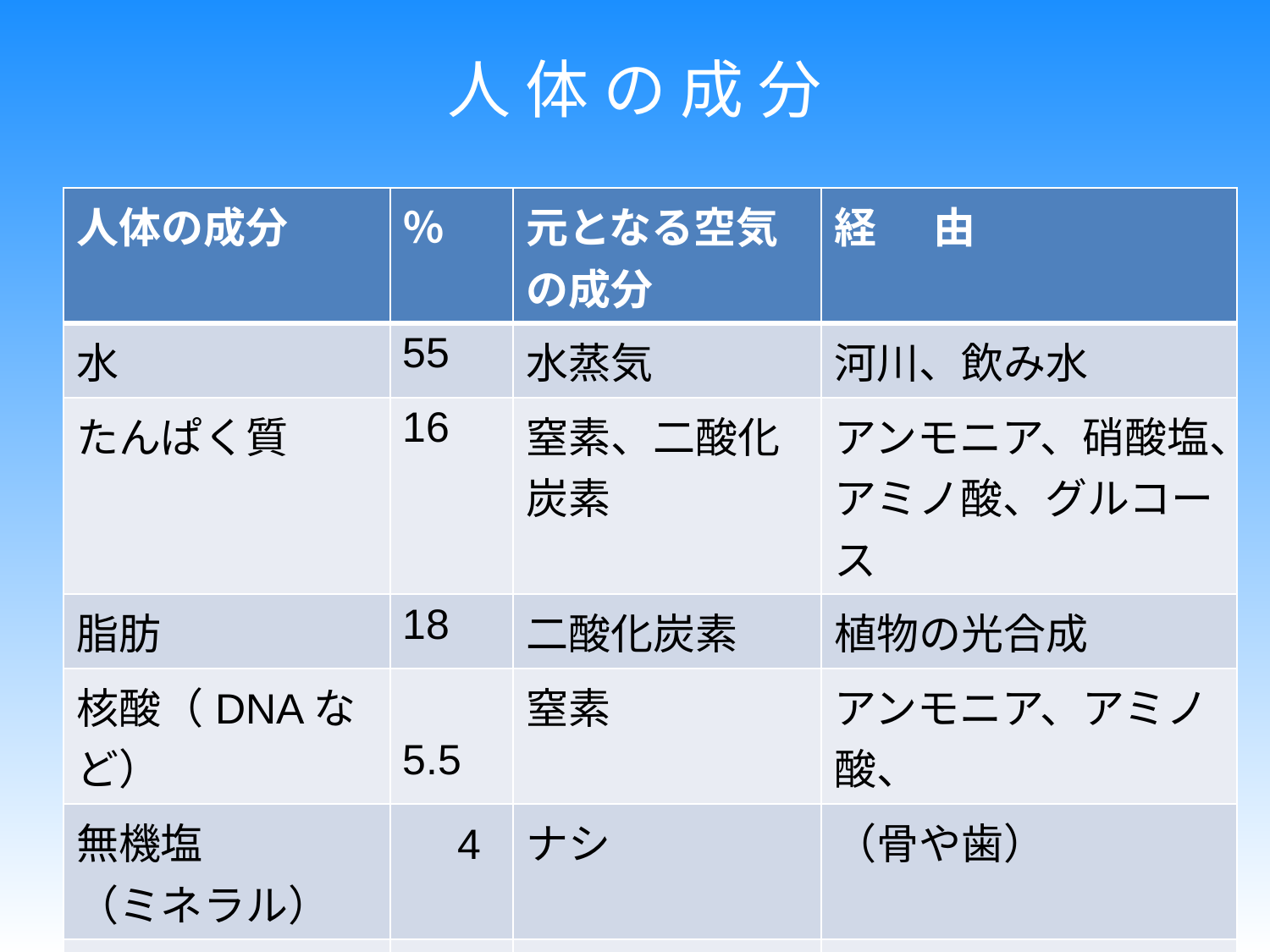

# 人 体 の 成 分
| 人体の成分 | ％ | 元となる空気 の成分 | 経 由 |
| --- | --- | --- | --- |
| 水 | 55 | 水蒸気 | 河川、飲み水 |
| たんぱく質 | 16 | 窒素、二酸化 炭素 | アンモニア、硝酸塩、アミノ酸、グルコース |
| 脂肪 | 18 | 二酸化炭素 | 植物の光合成 |
| 核酸（DNAなど） | 5.5 | 窒素 | アンモニア、アミノ酸、 |
| 無機塩 （ミネラル） | 4 | ナシ | （骨や歯） |
| 糖質（炭水化物） | 1.5 | 二酸化炭素 | 植物の光合成 |